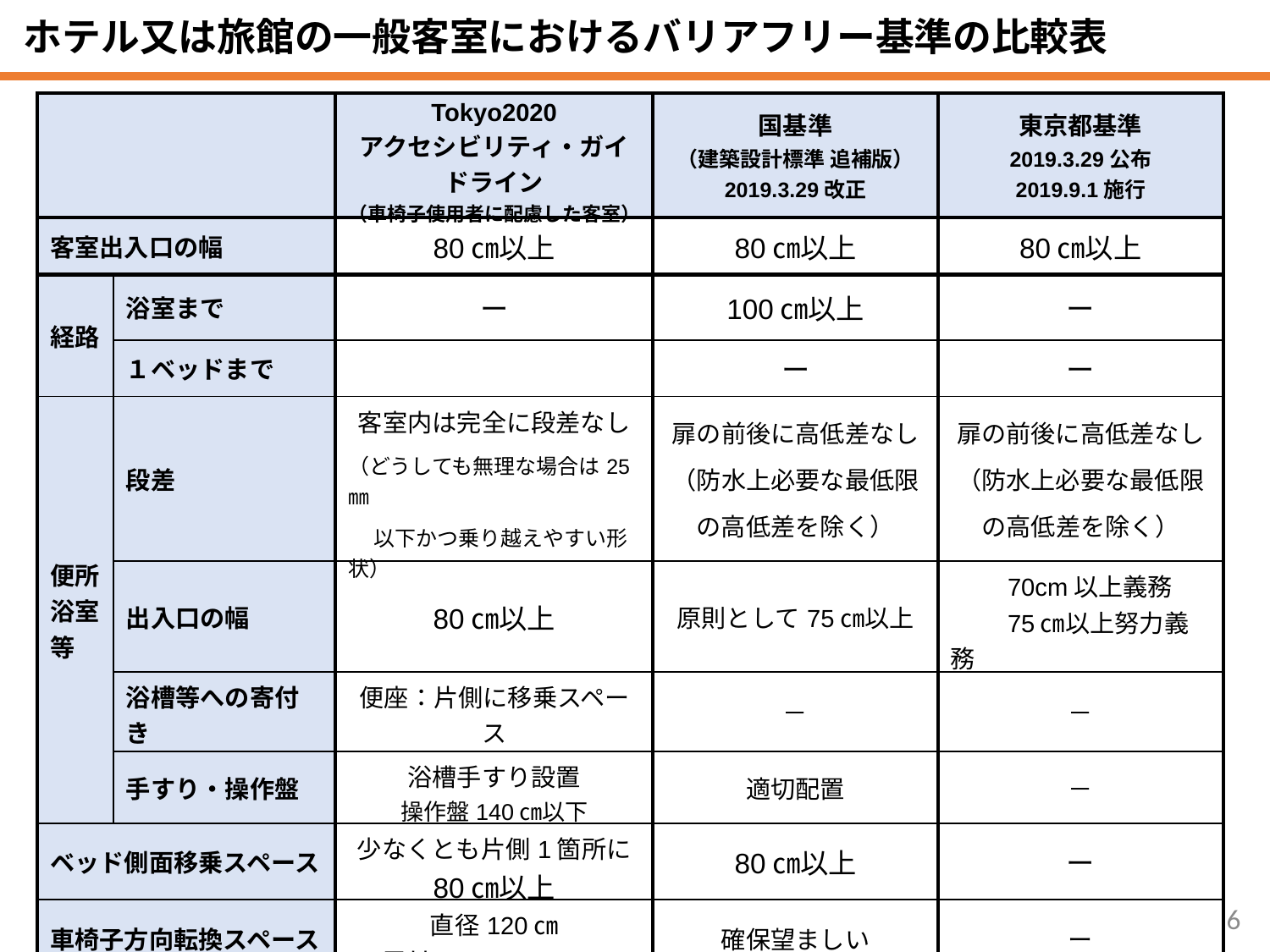

ホテル又は旅館の一般客室におけるバリアフリー基準の比較表
|  |  | Tokyo2020 アクセシビリティ・ガイドライン （車椅子使用者に配慮した客室） | 国基準 （建築設計標準 追補版） 2019.3.29改正 | 東京都基準 2019.3.29公布 2019.9.1施行 |
| --- | --- | --- | --- | --- |
| 客室出入口の幅 |  | 80㎝以上 | 80㎝以上 | 80㎝以上 |
| 経路 | 浴室まで | ー | 100㎝以上 | ー |
|  | １ベッドまで |  | ー | ー |
| 便所浴室等 | 段差 | 客室内は完全に段差なし （どうしても無理な場合は25㎜ 　 以下かつ乗り越えやすい形状） | 扉の前後に高低差なし （防水上必要な最低限 の高低差を除く） | 扉の前後に高低差なし （防水上必要な最低限 の高低差を除く） |
|  | 出入口の幅 | 80㎝以上 | 原則として75㎝以上 | 70cm以上義務 　　75㎝以上努力義務 |
|  | 浴槽等への寄付き | 便座：片側に移乗スペース | － | － |
|  | 手すり・操作盤 | 浴槽手すり設置 操作盤140㎝以下 | 適切配置 | － |
| ベッド側面移乗スペース |  | 少なくとも片側1箇所に 80㎝以上 | 80㎝以上 | ー |
| 車椅子方向転換スペース |  | 直径120㎝ 又は120㎝×120㎝ | 確保望ましい | ー |
6